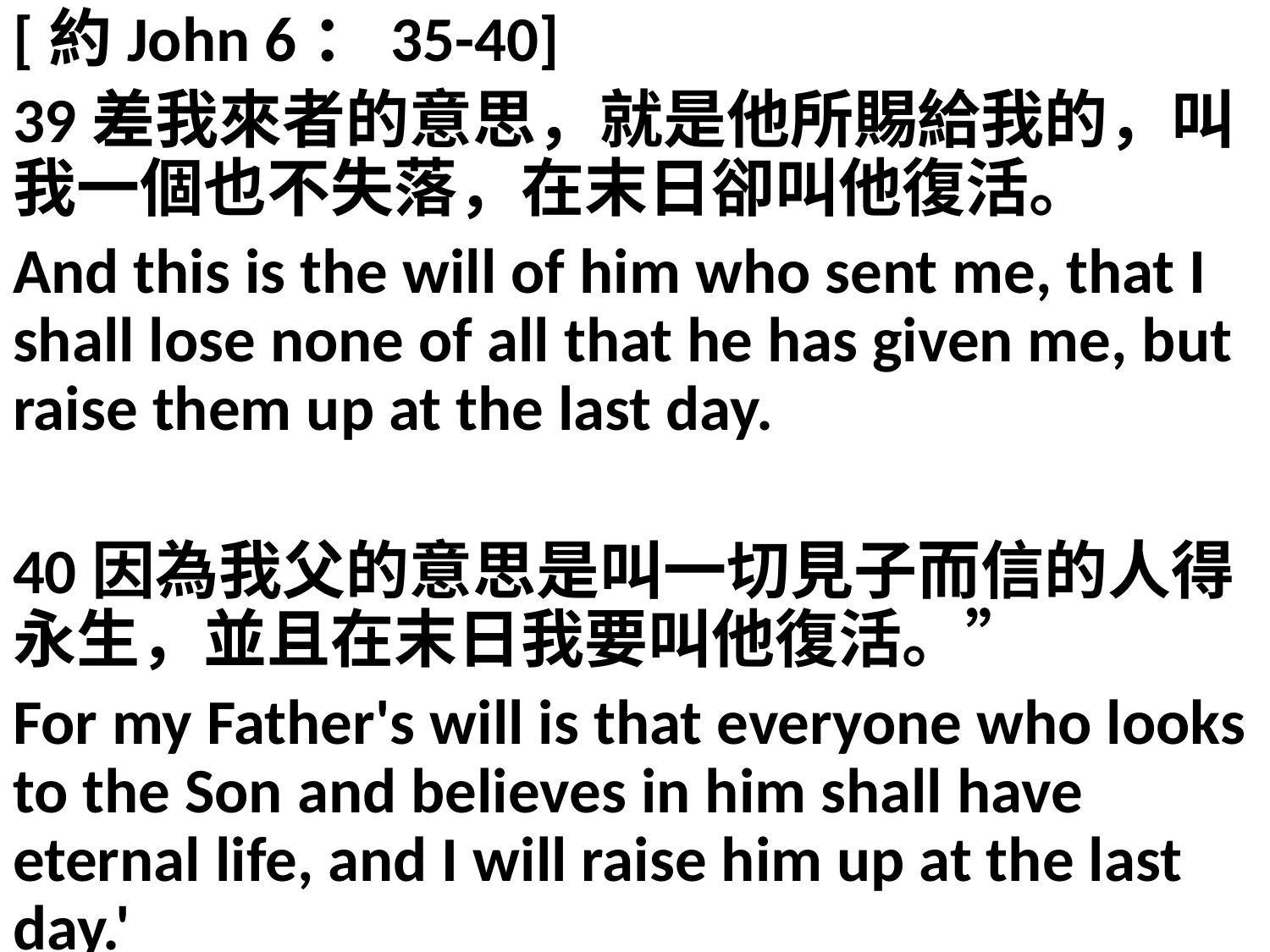

[約John 6：35-40]
39差我來者的意思，就是他所賜給我的，叫我一個也不失落，在末日卻叫他復活。
And this is the will of him who sent me, that I shall lose none of all that he has given me, but raise them up at the last day.

40因為我父的意思是叫一切見子而信的人得永生，並且在末日我要叫他復活。”
For my Father's will is that everyone who looks to the Son and believes in him shall have eternal life, and I will raise him up at the last day.'